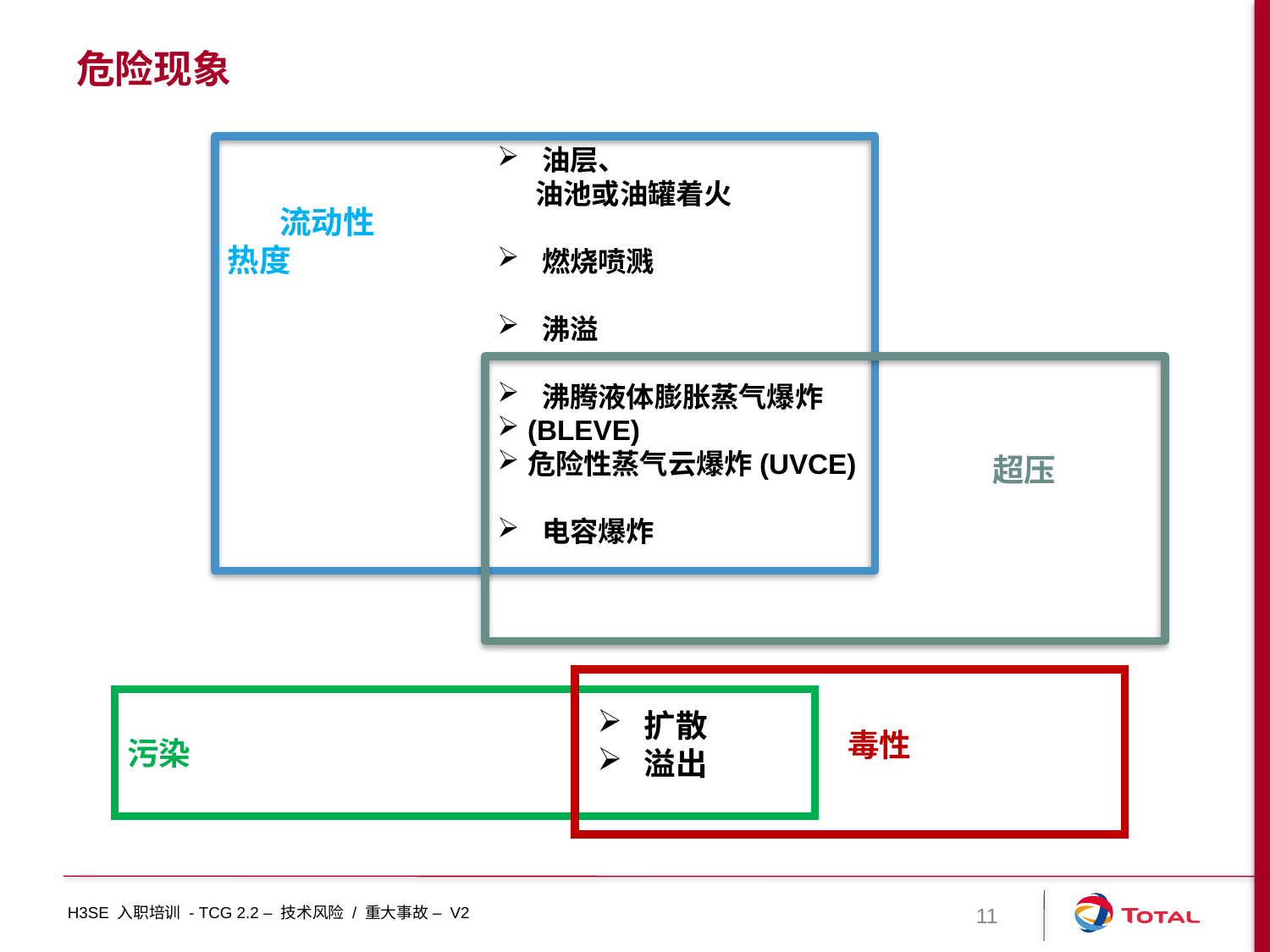

# 危险现象

 油层、
    油池或油罐着火

 燃烧喷溅

 沸溢

 沸腾液体膨胀蒸气爆炸
(BLEVE)
危险性蒸气云爆炸(UVCE)

 电容爆炸
     流动性
热度

超压

污染

 扩散
 溢出
毒性
11
H3SE 入职培训 - TCG 2.2 – 技术风险 / 重大事故 – V2